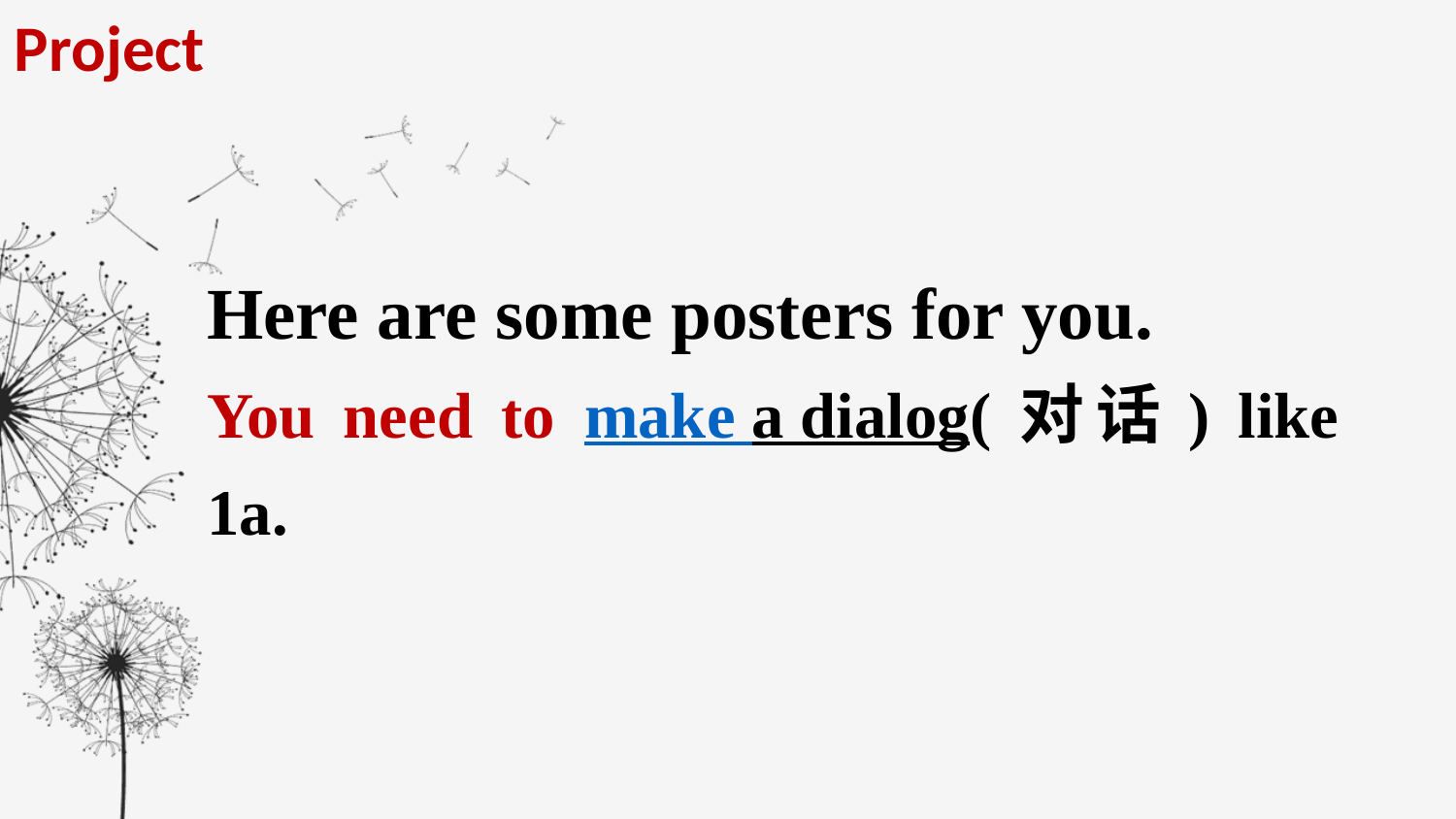

Project
Here are some posters for you.
You need to make a dialog(对话) like 1a.